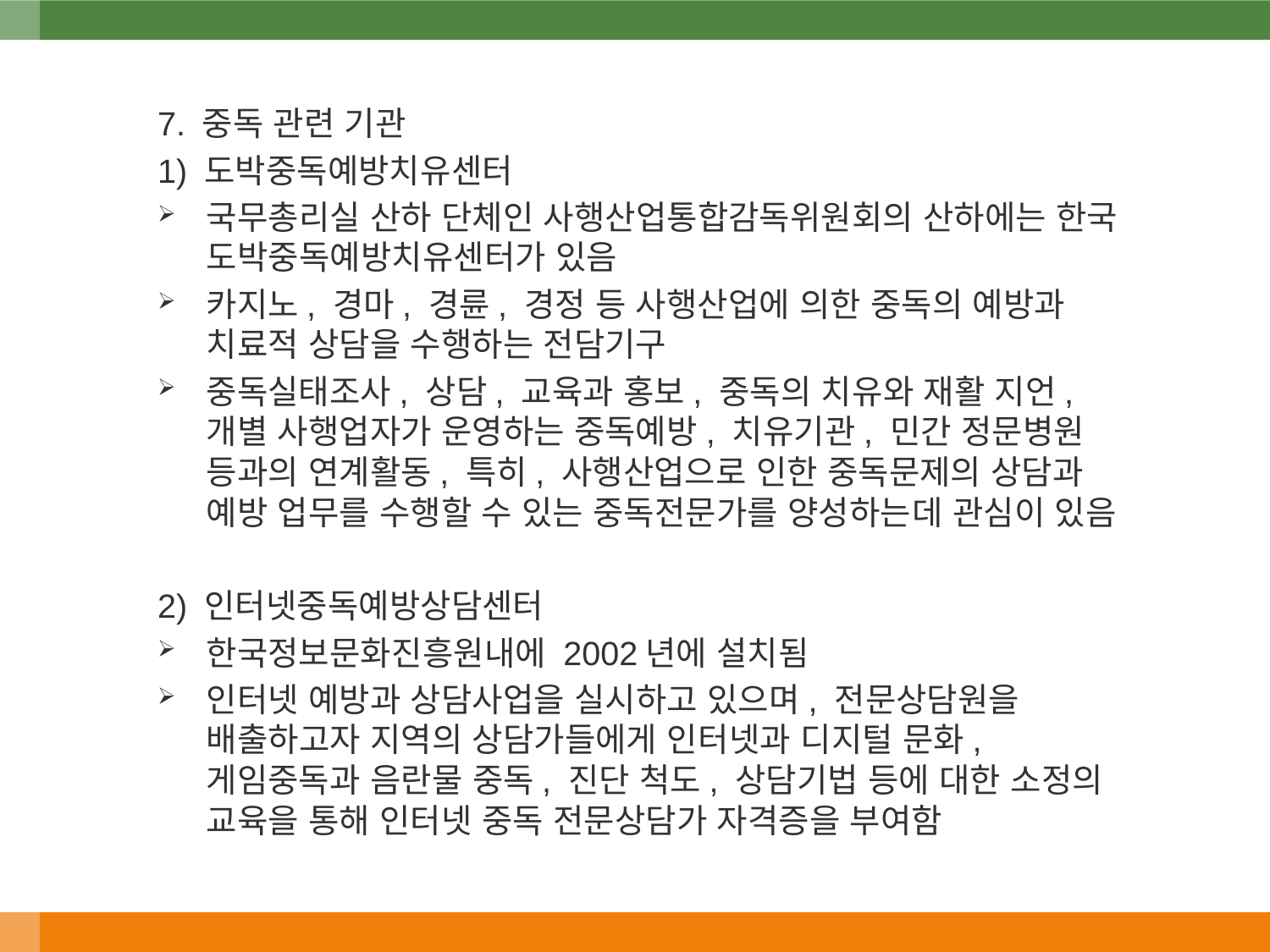

7. 중독 관련 기관
1) 도박중독예방치유센터
국무총리실 산하 단체인 사행산업통합감독위원회의 산하에는 한국 도박중독예방치유센터가 있음
카지노, 경마, 경륜, 경정 등 사행산업에 의한 중독의 예방과 치료적 상담을 수행하는 전담기구
중독실태조사, 상담, 교육과 홍보, 중독의 치유와 재활 지언, 개별 사행업자가 운영하는 중독예방, 치유기관, 민간 정문병원 등과의 연계활동, 특히, 사행산업으로 인한 중독문제의 상담과 예방 업무를 수행할 수 있는 중독전문가를 양성하는데 관심이 있음

2) 인터넷중독예방상담센터
한국정보문화진흥원내에 2002년에 설치됨
인터넷 예방과 상담사업을 실시하고 있으며, 전문상담원을 배출하고자 지역의 상담가들에게 인터넷과 디지털 문화, 게임중독과 음란물 중독, 진단 척도, 상담기법 등에 대한 소정의 교육을 통해 인터넷 중독 전문상담가 자격증을 부여함